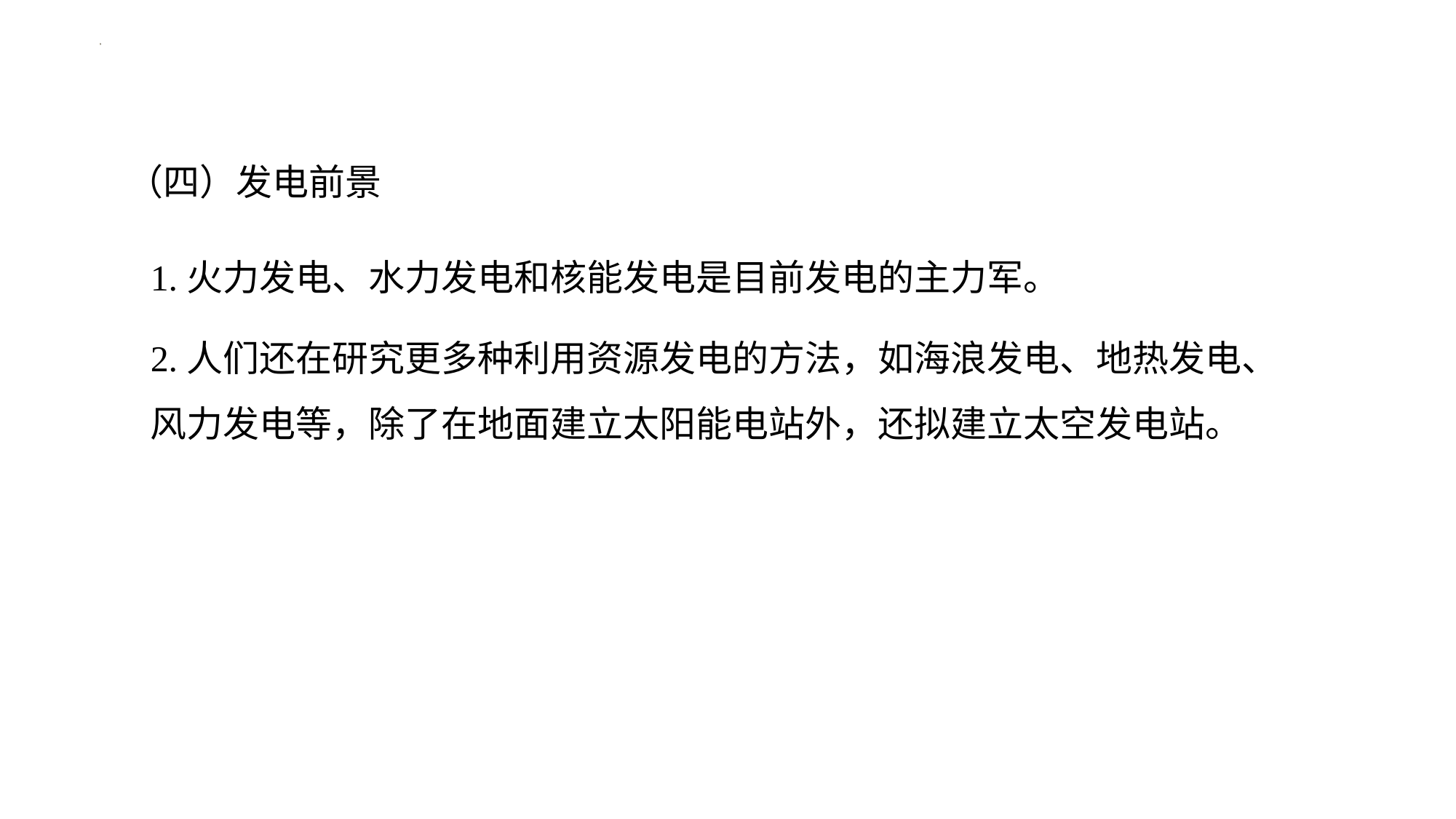

（四）发电前景
1.火力发电、水力发电和核能发电是目前发电的主力军。
2.人们还在研究更多种利用资源发电的方法，如海浪发电、地热发电、风力发电等，除了在地面建立太阳能电站外，还拟建立太空发电站。